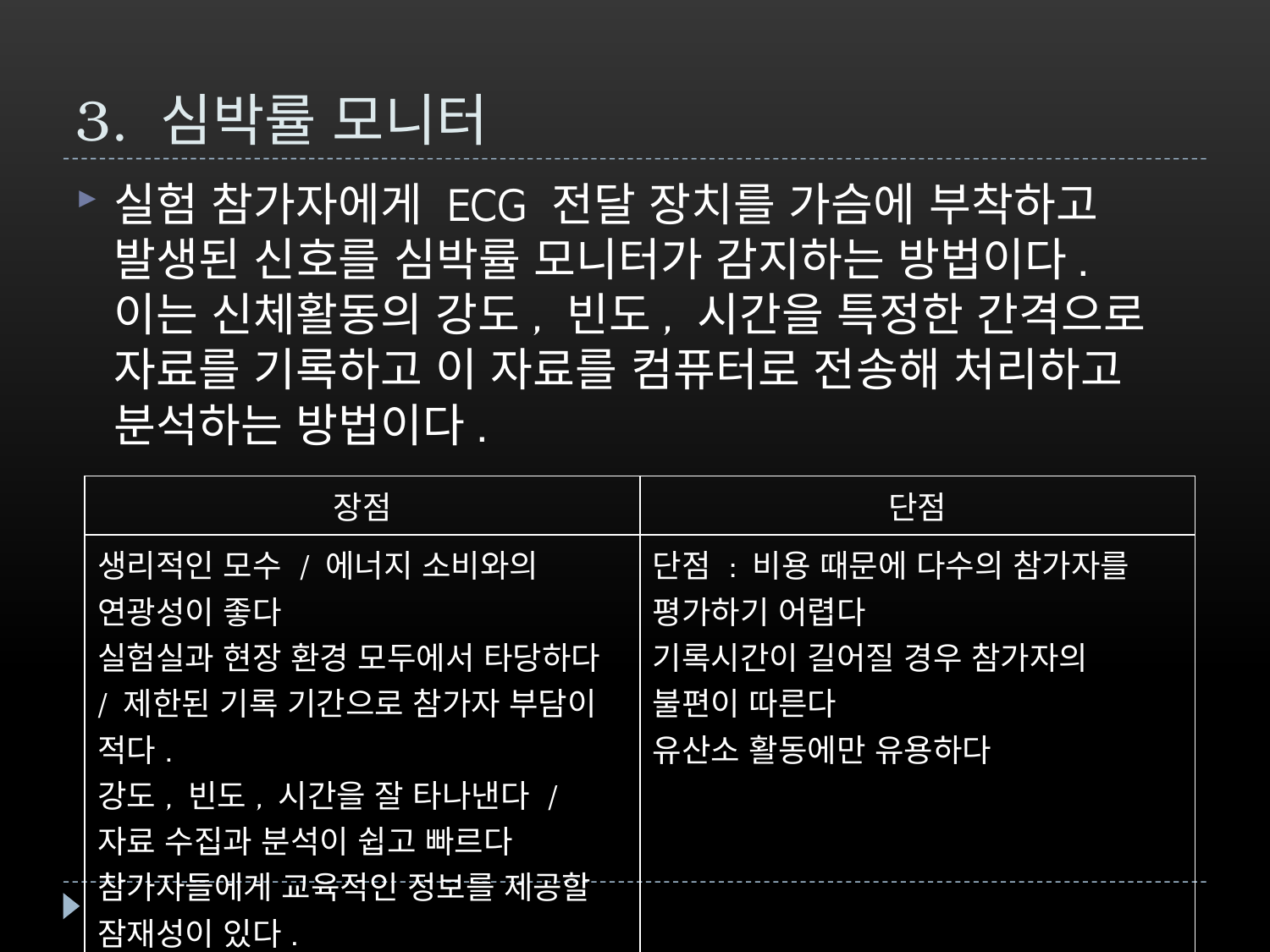

# 3. 심박률 모니터
실험 참가자에게 ECG 전달 장치를 가슴에 부착하고 발생된 신호를 심박률 모니터가 감지하는 방법이다. 이는 신체활동의 강도, 빈도, 시간을 특정한 간격으로 자료를 기록하고 이 자료를 컴퓨터로 전송해 처리하고 분석하는 방법이다.

| 장점 | 단점 |
| --- | --- |
| 생리적인 모수 / 에너지 소비와의 연광성이 좋다 실험실과 현장 환경 모두에서 타당하다 / 제한된 기록 기간으로 참가자 부담이 적다. 강도, 빈도, 시간을 잘 타나낸다 / 자료 수집과 분석이 쉽고 빠르다 참가자들에게 교육적인 정보를 제공할 잠재성이 있다. | 단점 : 비용 때문에 다수의 참가자를 평가하기 어렵다 기록시간이 길어질 경우 참가자의 불편이 따른다 유산소 활동에만 유용하다 |